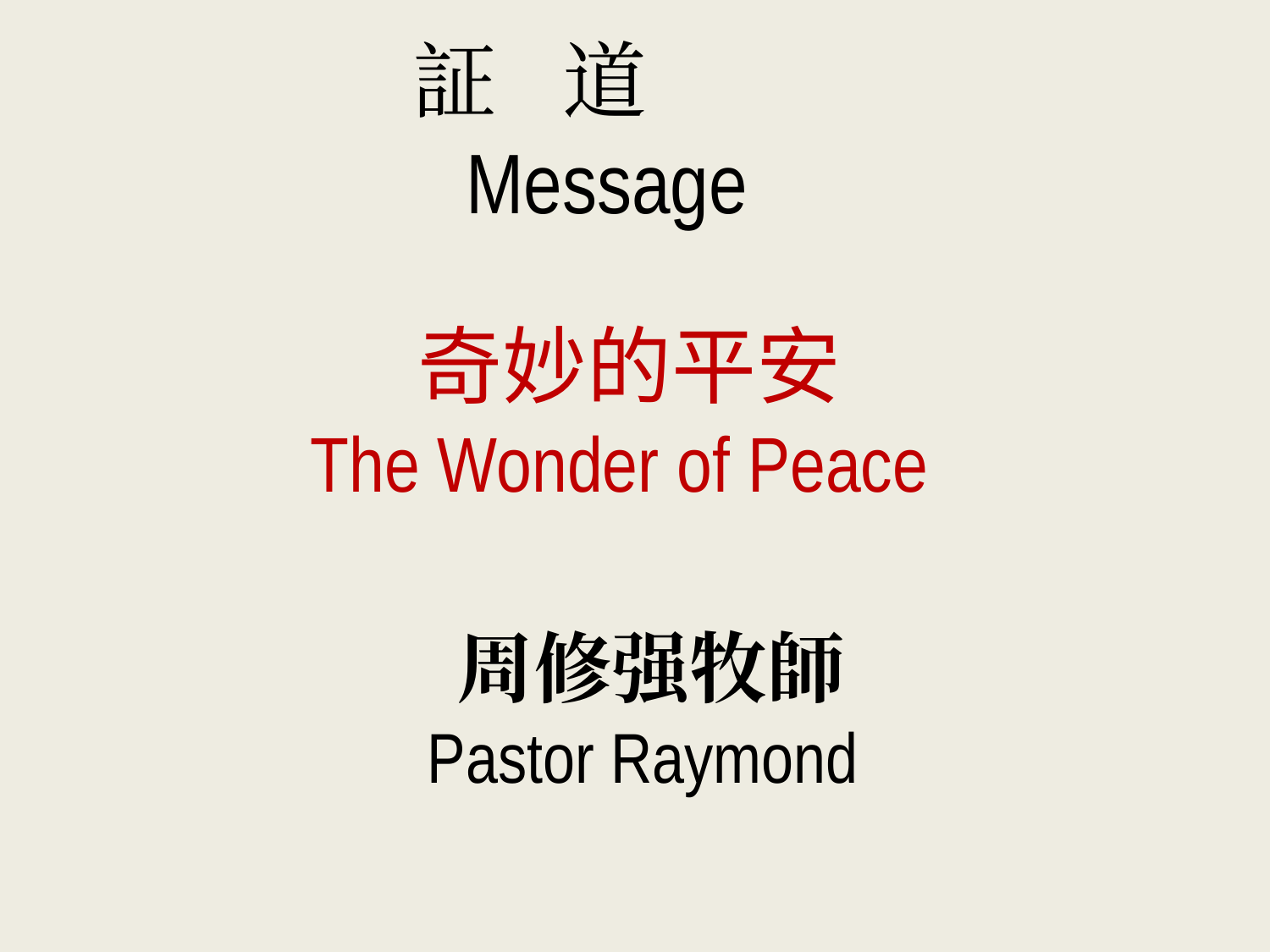

証   道
Message
奇妙的平安
The Wonder of Peace
周修强牧師
Pastor Raymond